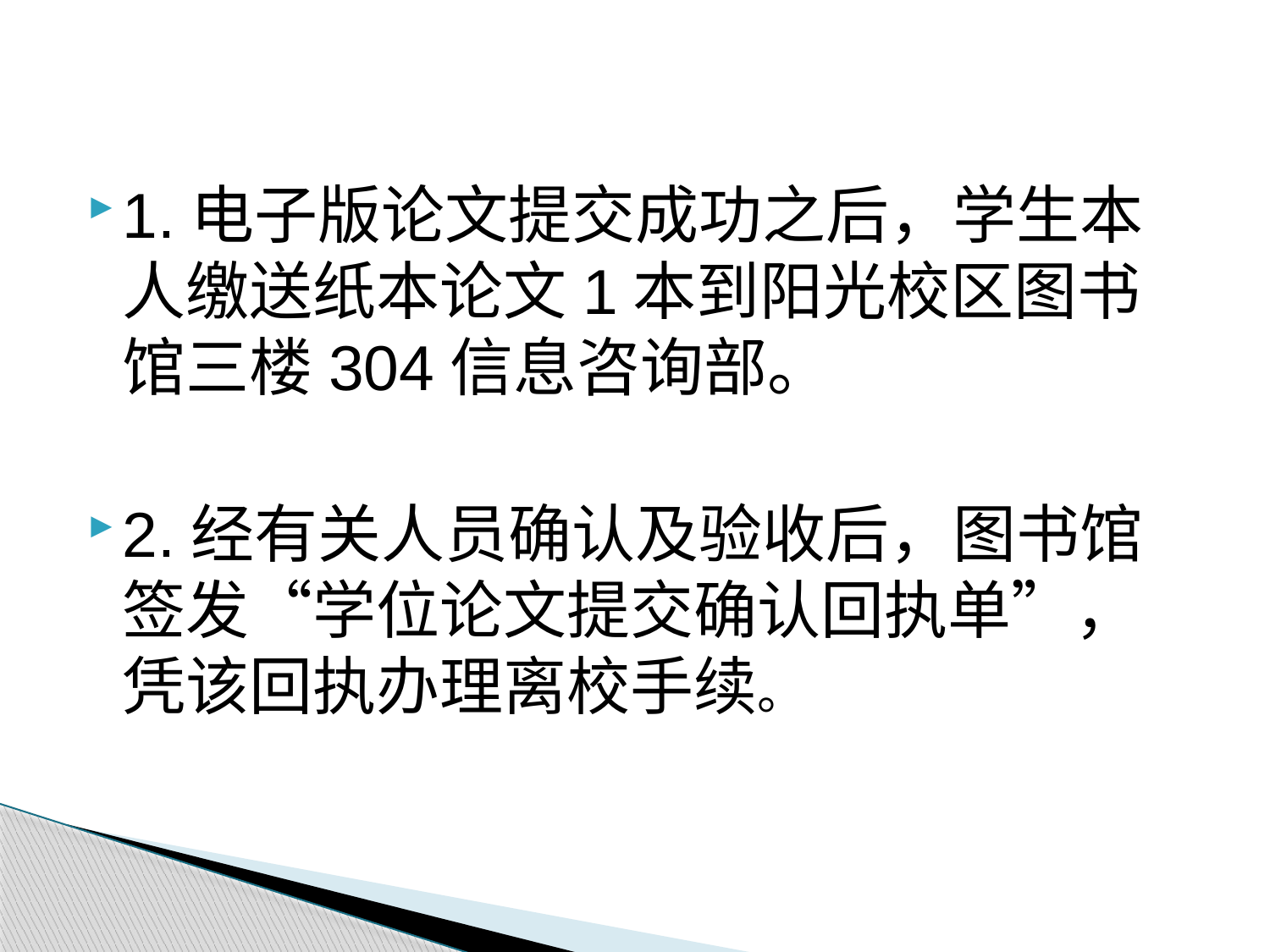

1.电子版论文提交成功之后，学生本人缴送纸本论文1本到阳光校区图书馆三楼304信息咨询部。

2.经有关人员确认及验收后，图书馆签发“学位论文提交确认回执单”，凭该回执办理离校手续。